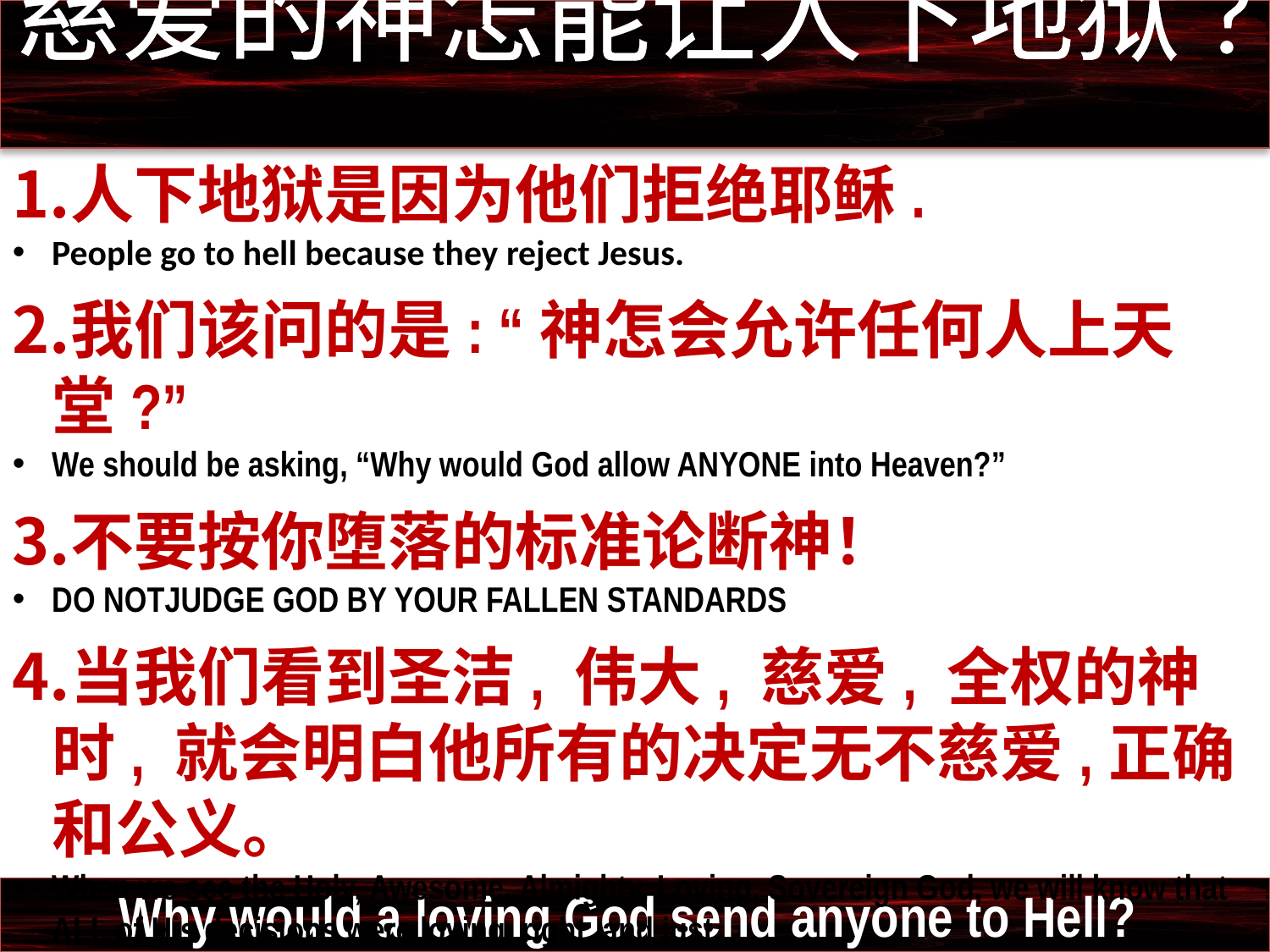

慈爱的神怎能让人下地狱?
人下地狱是因为他们拒绝耶稣.
People go to hell because they reject Jesus.

我们该问的是: “神怎会允许任何人上天堂?”
We should be asking, “Why would God allow ANYONE into Heaven?”

不要按你堕落的标准论断神！
DO NOTJUDGE GOD BY YOUR FALLEN STANDARDS

当我们看到圣洁, 伟大, 慈爱, 全权的神时, 就会明白他所有的决定无不慈爱,正确和公义。
When we see the Holy, Awesome, Almighty, Loving, Sovereign God, we will know that ALL of His decisions were loving, right, and just.
Why would a loving God send anyone to Hell?